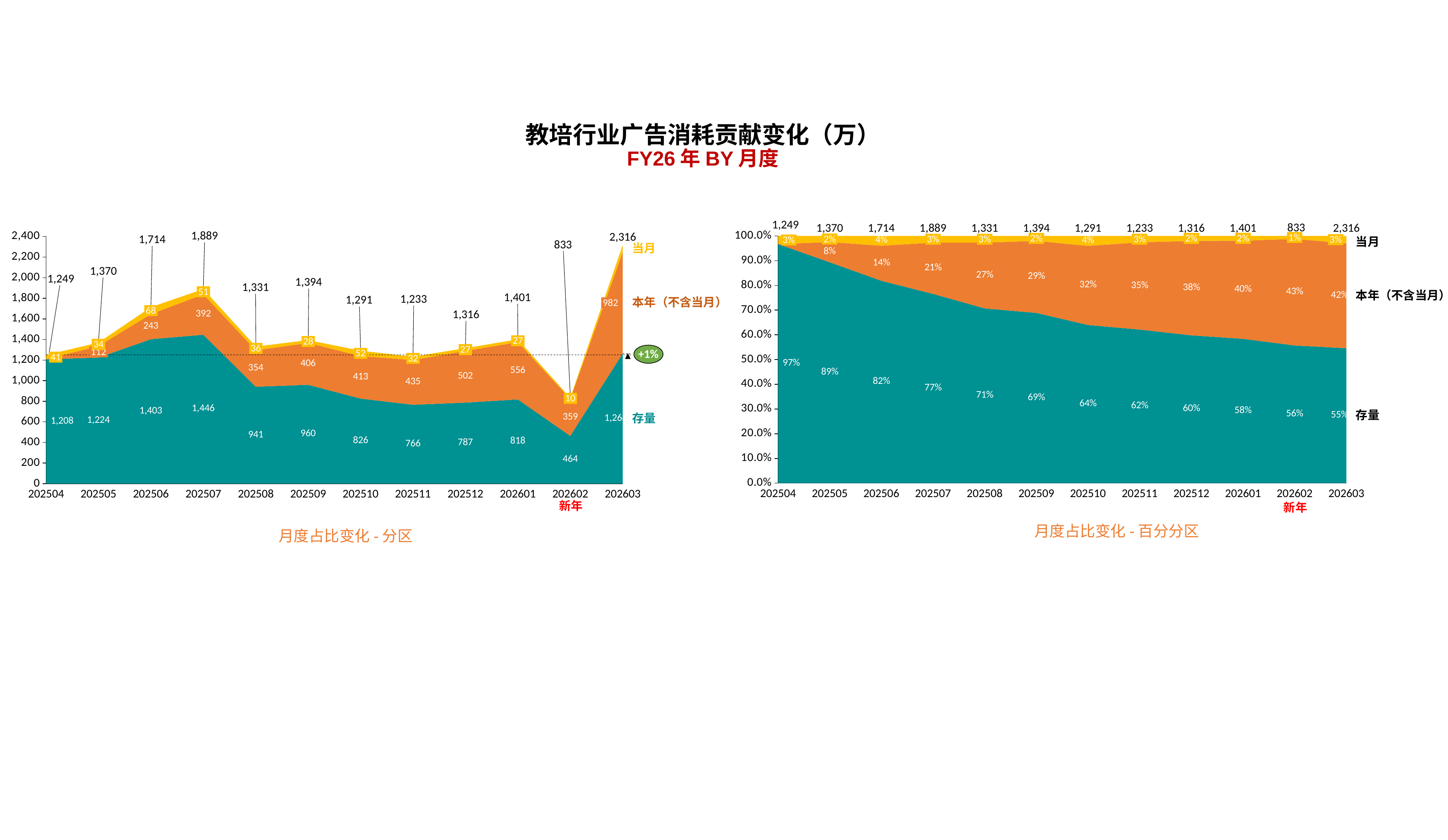

教培行业广告消耗贡献变化（万）
FY26年BY月度

### Chart

| Category |  |  |  |
|---|---|---|---|
1,249

### Chart

| Category |  |  |  |
|---|---|---|---|
833
1,370
1,714
1,889
1,331
1,394
1,291
1,233
1,316
1,401
2,316
1,889
2,316
1%
2%
2%
2%
1,714
2%
3%
3%
3%
3%
3%
当月
833
当月
1,370
1,249
1,394
1,331
51
本年（不含当月）
1,401
1,233
1,291
本年（不含当月）
982
68
1,316
27
28
34
36
27
+1%
112
52
41
32
10
存量
存量
202504
202505
202506
202507
202508
202509
202510
202511
202512
202601
202602
202603
202504
202505
202506
202507
202508
202509
202510
202511
202512
202601
202602
202603
新年
新年
月度占比变化-百分分区
月度占比变化-分区